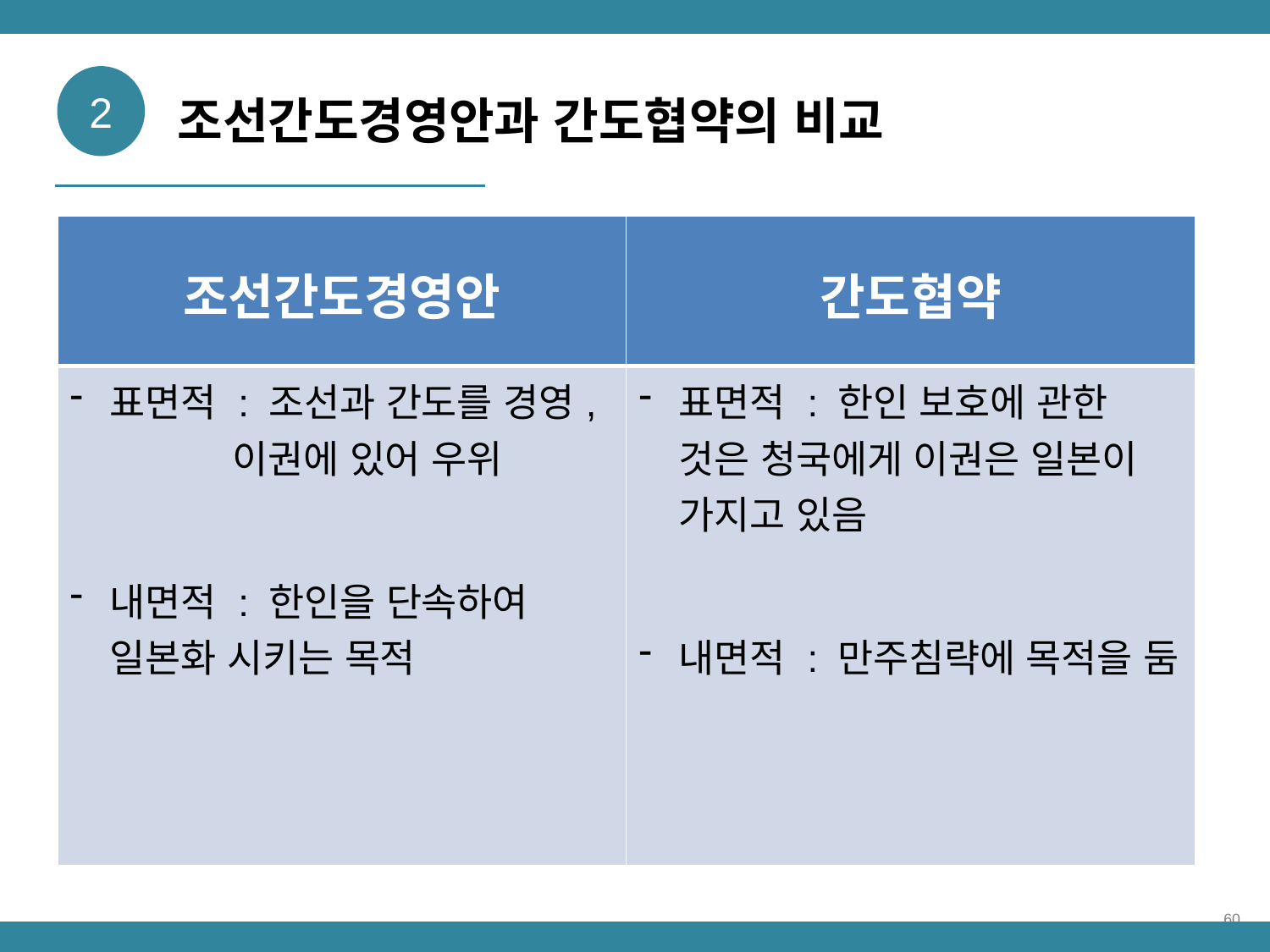

2
조선간도경영안과 간도협약의 비교
| 조선간도경영안 | 간도협약 |
| --- | --- |
| 표면적 : 조선과 간도를 경영, 이권에 있어 우위 내면적 : 한인을 단속하여 일본화 시키는 목적 | 표면적 : 한인 보호에 관한 것은 청국에게 이권은 일본이 가지고 있음 내면적 : 만주침략에 목적을 둠 |